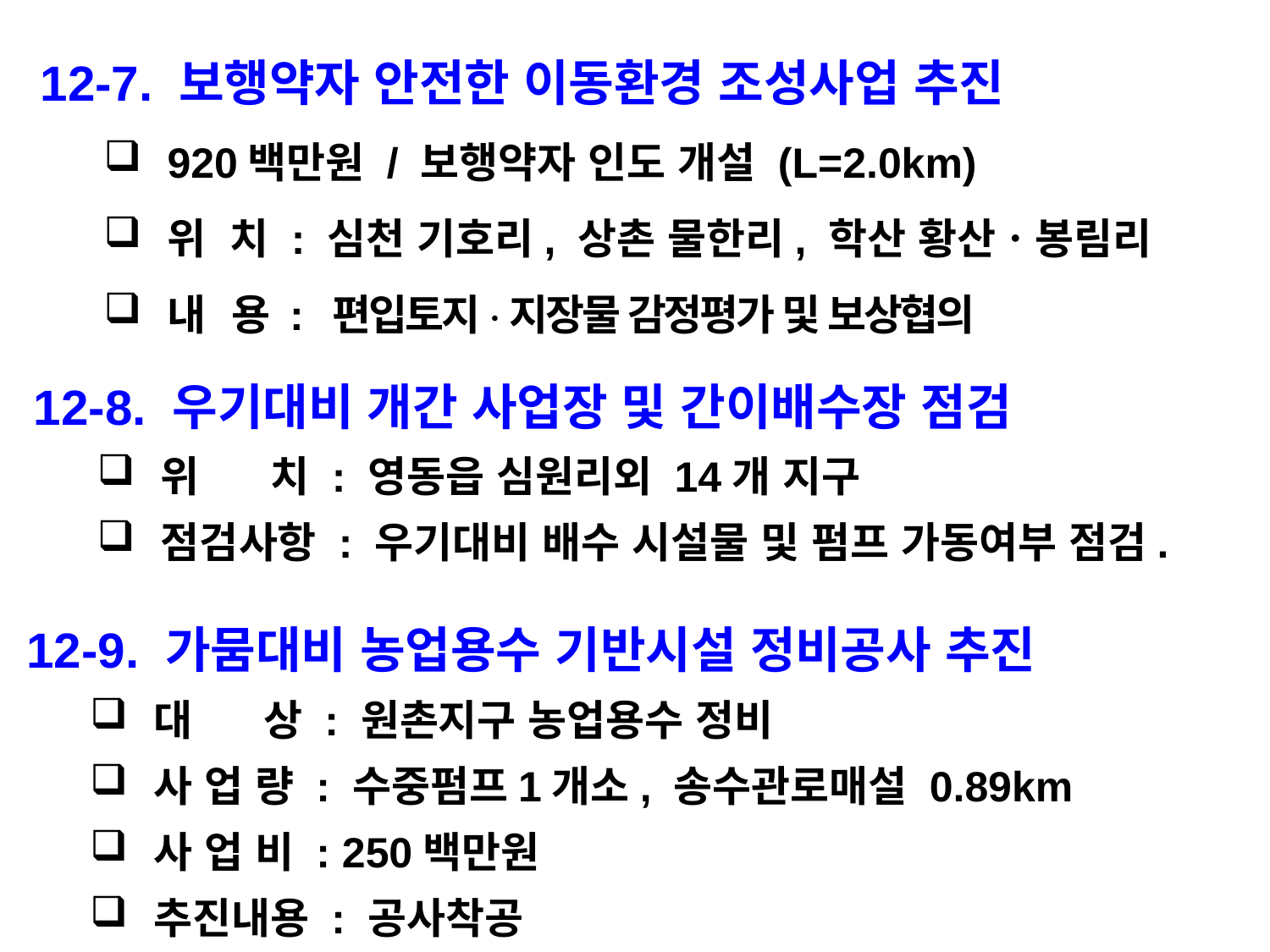

12-7. 보행약자 안전한 이동환경 조성사업 추진
920백만원 / 보행약자 인도 개설 (L=2.0km)
위  치 : 심천 기호리, 상촌 물한리, 학산 황산ㆍ봉림리
내   용 :  편입토지ㆍ지장물 감정평가 및 보상협의

12-8. 우기대비 개간 사업장 및 간이배수장 점검
위      치 : 영동읍 심원리외 14개 지구
점검사항 : 우기대비 배수 시설물 및 펌프 가동여부 점검.

12-9. 가뭄대비 농업용수 기반시설 정비공사 추진
대      상 : 원촌지구 농업용수 정비
사 업 량 : 수중펌프1개소, 송수관로매설 0.89km
사 업 비 : 250백만원
추진내용 : 공사착공